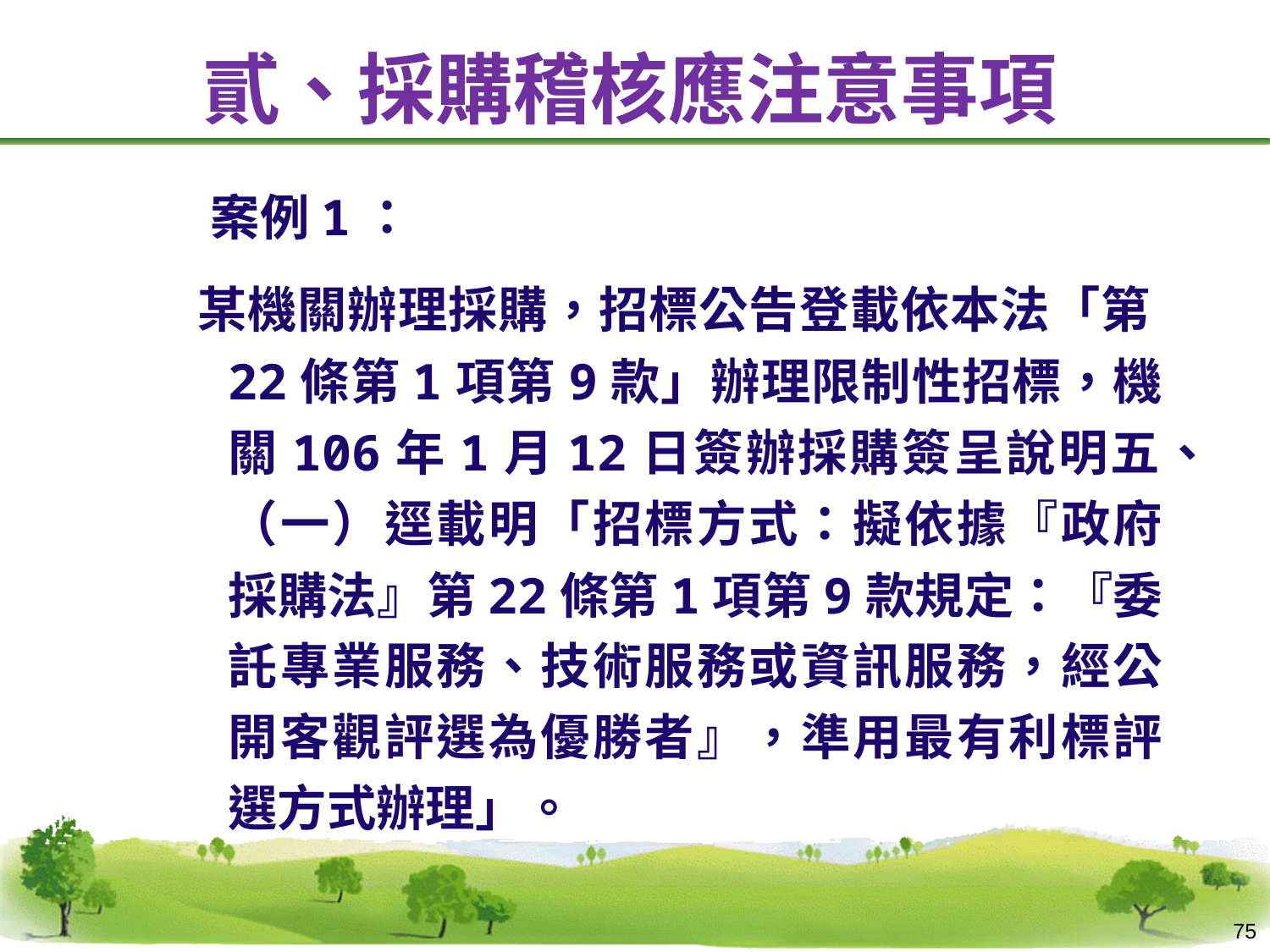

# 貳、採購稽核應注意事項
　 案例1：
   某機關辦理採購，招標公告登載依本法「第22條第1項第9款」辦理限制性招標，機關106年1月12日簽辦採購簽呈說明五、（一）逕載明「招標方式：擬依據『政府採購法』第22條第1項第9款規定：『委託專業服務、技術服務或資訊服務，經公開客觀評選為優勝者』，準用最有利標評選方式辦理」。
75